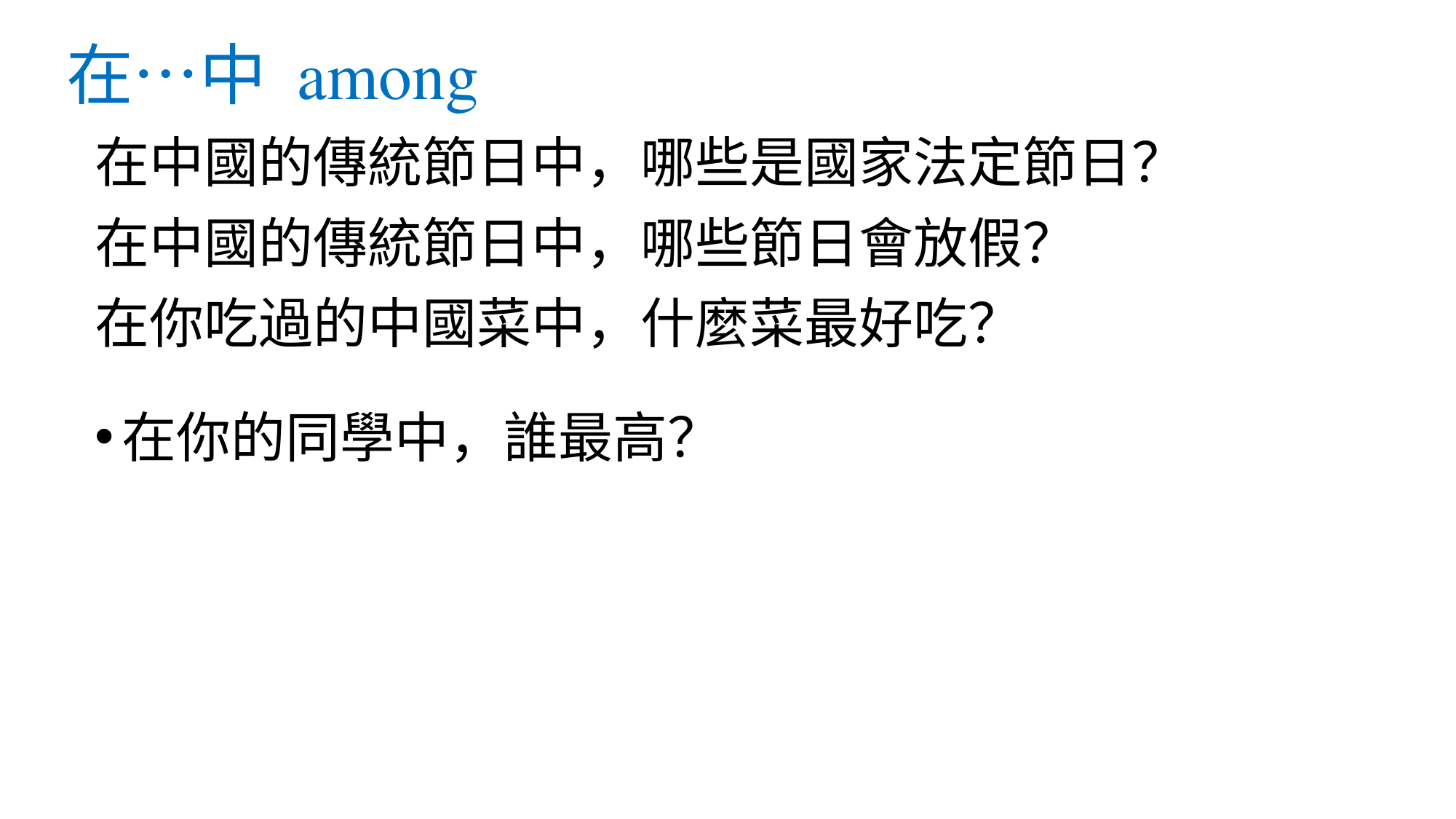

# 在…中 among
在中國的傳統節日中，哪些是國家法定節日？
在中國的傳統節日中，哪些節日會放假？
在你吃過的中國菜中，什麼菜最好吃？
在你的同學中，誰最高？